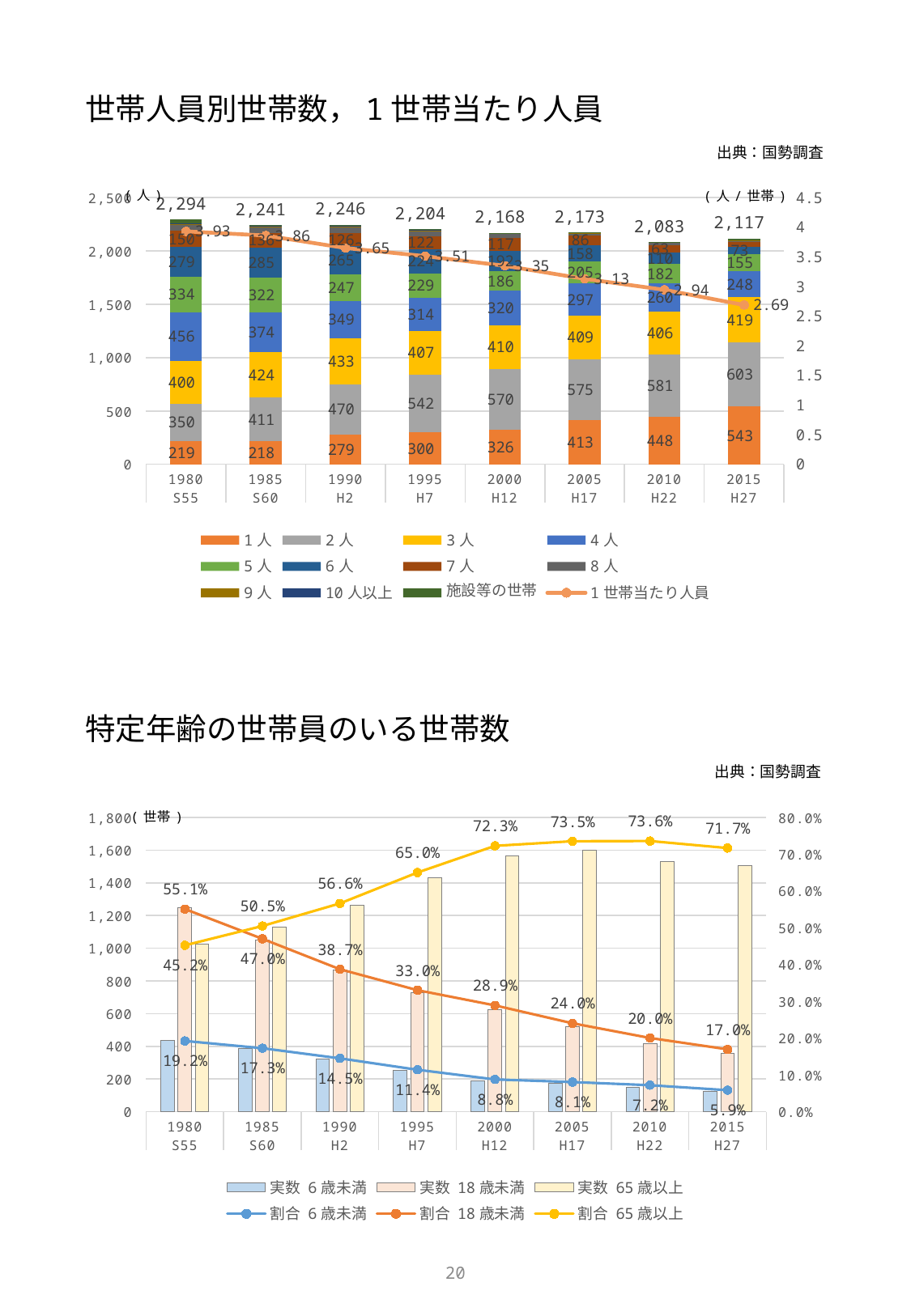

# 世帯人員別世帯数，1世帯当たり人員
出典：国勢調査

### Chart

| Category | 1人 | 2人 | 3人 | 4人 | 5人 | 6人 | 7人 | 8人 | 9人 | 10人以上 | 施設等の世帯 | 計 | 1世帯当たり人員 |
|---|---|---|---|---|---|---|---|---|---|---|---|---|---|
| 1980 | 219.0 | 350.0 | 400.0 | 456.0 | 334.0 | 279.0 | 150.0 | 52.0 | 17.0 | 5.0 | 32.0 | 2294.0 | 3.93 |
| 1985 | 218.0 | 411.0 | 424.0 | 374.0 | 322.0 | 285.0 | 136.0 | 54.0 | 10.0 | 3.0 | 4.0 | 2241.0 | 3.86 |
| 1990 | 279.0 | 470.0 | 433.0 | 349.0 | 247.0 | 265.0 | 126.0 | 54.0 | 8.0 | 3.0 | 12.0 | 2246.0 | 3.65 |
| 1995 | 300.0 | 542.0 | 407.0 | 314.0 | 229.0 | 224.0 | 122.0 | 47.0 | 11.0 | 5.0 | 3.0 | 2204.0 | 3.5124943208 |
| 2000 | 326.0 | 570.0 | 410.0 | 320.0 | 186.0 | 192.0 | 117.0 | 37.0 | 8.0 | 1.0 | 1.0 | 2168.0 | 3.35 |
| 2005 | 413.0 | 575.0 | 409.0 | 297.0 | 205.0 | 158.0 | 86.0 | 21.0 | 6.0 | 2.0 | 1.0 | 2173.0 | 3.13 |
| 2010 | 448.0 | 581.0 | 406.0 | 260.0 | 182.0 | 110.0 | 63.0 | 30.0 | 1.0 | 0.0 | 2.0 | 2083.0 | 2.9447381067 |
| 2015 | 543.0 | 603.0 | 419.0 | 248.0 | 155.0 | 73.0 | 41.0 | 15.0 | 3.0 | 0.0 | 17.0 | 2117.0 | 2.6880952381 |
特定年齢の世帯員のいる世帯数
出典：国勢調査

### Chart

| Category | 実数 6歳未満 | 実数 18歳未満 | 実数 65歳以上 | 割合 6歳未満 | 割合 18歳未満 | 割合 65歳以上 |
|---|---|---|---|---|---|---|
| 1980 | 435.0 | 1246.0 | 1023.0 | 0.19230769230769232 | 0.5508399646330681 | 0.45225464190981435 |
| 1985 | 386.0 | 1051.0 | 1129.0 | 0.17255252570406795 | 0.4698256593652213 | 0.5046937863209656 |
| 1990 | 324.0 | 865.0 | 1265.0 | 0.1450313339301701 | 0.38719785138764545 | 0.5662488809310654 |
| 1995 | 251.0 | 727.0 | 1431.0 | 0.11403907314856883 | 0.33030440708768743 | 0.6501590186278964 |
| 2000 | 190.0 | 626.0 | 1566.0 | 0.08767881864328565 | 0.28887863405629904 | 0.7226580526072912 |
| 2005 | 175.0 | 522.0 | 1597.0 | 0.08057090239410682 | 0.24033149171270718 | 0.7352670349907919 |
| 2010 | 150.0 | 417.0 | 1531.0 | 0.07208073041806824 | 0.2003844305622297 | 0.7357039884670832 |
| 2015 | 123.0 | 356.0 | 1505.0 | 0.05857142857142857 | 0.16952380952380952 | 0.7166666666666667 |
20